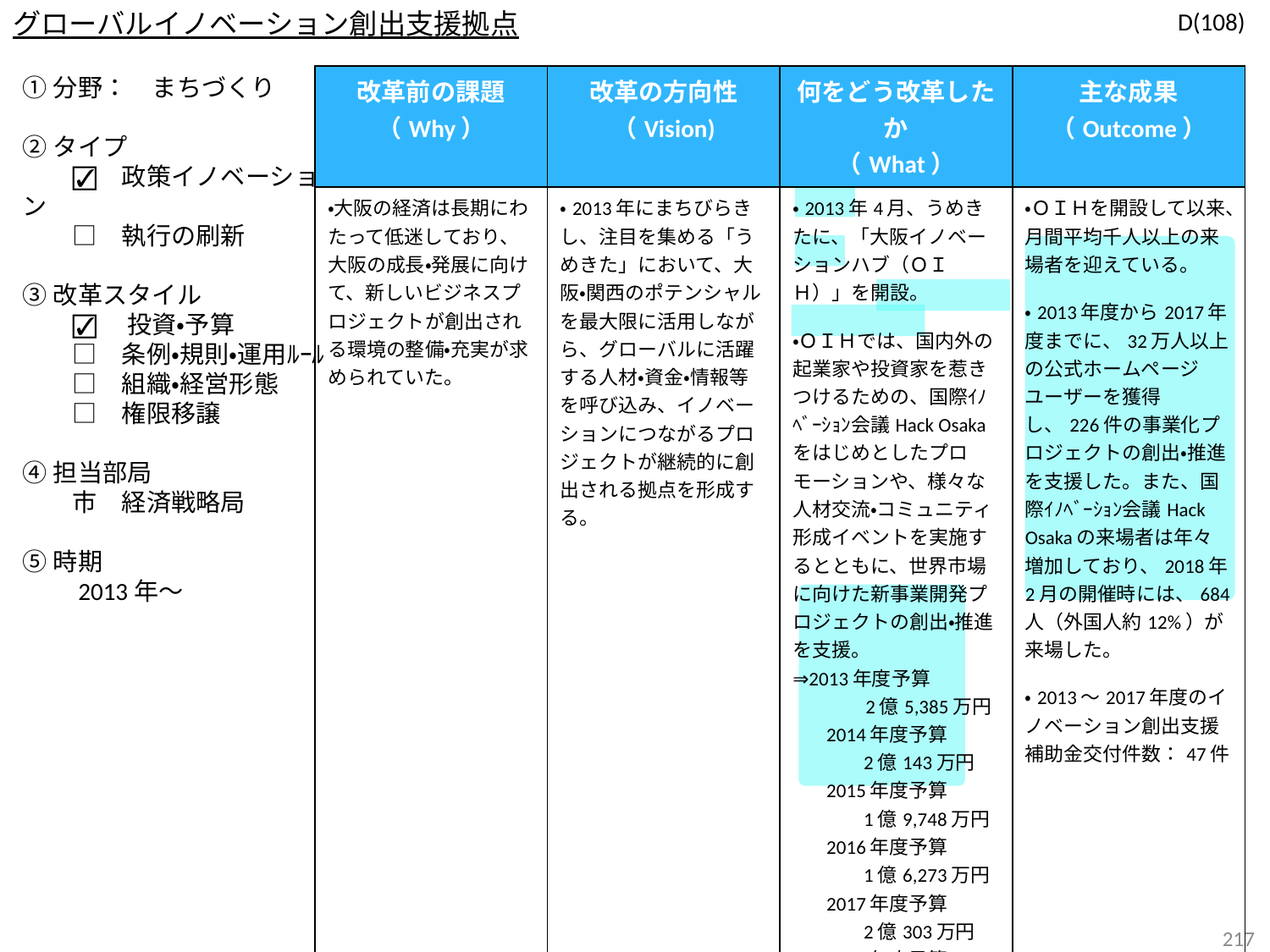

グローバルイノベーション創出支援拠点
D(108)
①分野：　まちづくり

②タイプ
　　☑　政策イノベーション
　　□　執行の刷新

③改革スタイル
　　☑ 　投資・予算
　　□　条例・規則・運用ﾙｰﾙ
　　□　組織・経営形態
　　□　権限移譲

④担当部局
　　市　経済戦略局

⑤時期
　　2013年～
| 改革前の課題 （Why） | 改革の方向性 （Vision) | 何をどう改革したか （What） | 主な成果 （Outcome） |
| --- | --- | --- | --- |
| ・大阪の経済は長期にわたって低迷しており、大阪の成長・発展に向けて、新しいビジネスプロジェクトが創出される環境の整備・充実が求められていた。 | ・2013年にまちびらきし、注目を集める「うめきた」において、大阪・関西のポテンシャルを最大限に活用しながら、グローバルに活躍する人材・資金・情報等を呼び込み、イノベーションにつながるプロジェクトが継続的に創出される拠点を形成する。 | ・2013年4月、うめきたに、「大阪イノベーションハブ（ＯＩＨ）」を開設。 ・ＯＩＨでは、国内外の起業家や投資家を惹きつけるための、国際ｲﾉﾍﾞｰｼｮﾝ会議Hack Osakaをはじめとしたプロモーションや、様々な人材交流・コミュニティ形成イベントを実施するとともに、世界市場に向けた新事業開発プロジェクトの創出・推進を支援。 ⇒2013年度予算 　　　 2億5,385万円 　 2014年度予算 　　 2億143万円 　 2015年度予算 　　 1億9,748万円 　 2016年度予算 　　 1億6,273万円 　 2017年度予算 　　 2億303万円 　 2018年度予算 　　 2億343万円 ・ベンチャー企業の創出を支えるファンドへの出資（2014年度 5億円） | ・ＯＩＨを開設して以来、月間平均千人以上の来場者を迎えている。 ・2013年度から2017年度までに、32万人以上の公式ホームページユーザーを獲得し、226件の事業化プロジェクトの創出・推進を支援した。また、国際ｲﾉﾍﾞｰｼｮﾝ会議Hack Osakaの来場者は年々増加しており、2018年2月の開催時には、684人（外国人約12%）が来場した。 ・2013～2017年度のイノベーション創出支援補助金交付件数：47件 |

217